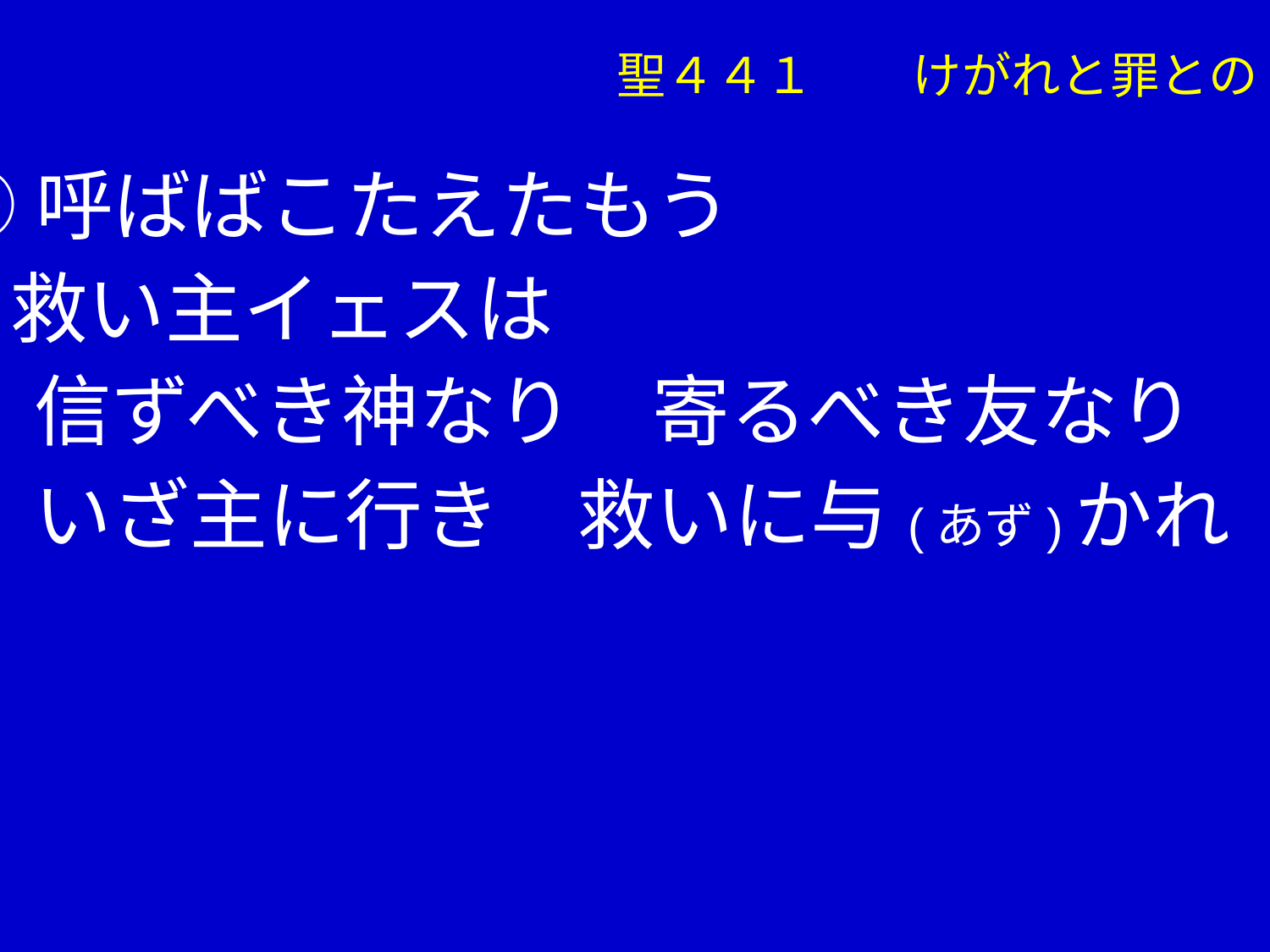

聖４４１　　けがれと罪との
④呼ばばこたえたもう
   救い主イェスは
　 信ずべき神なり　寄るべき友なり
　 いざ主に行き　救いに与(あず)かれ